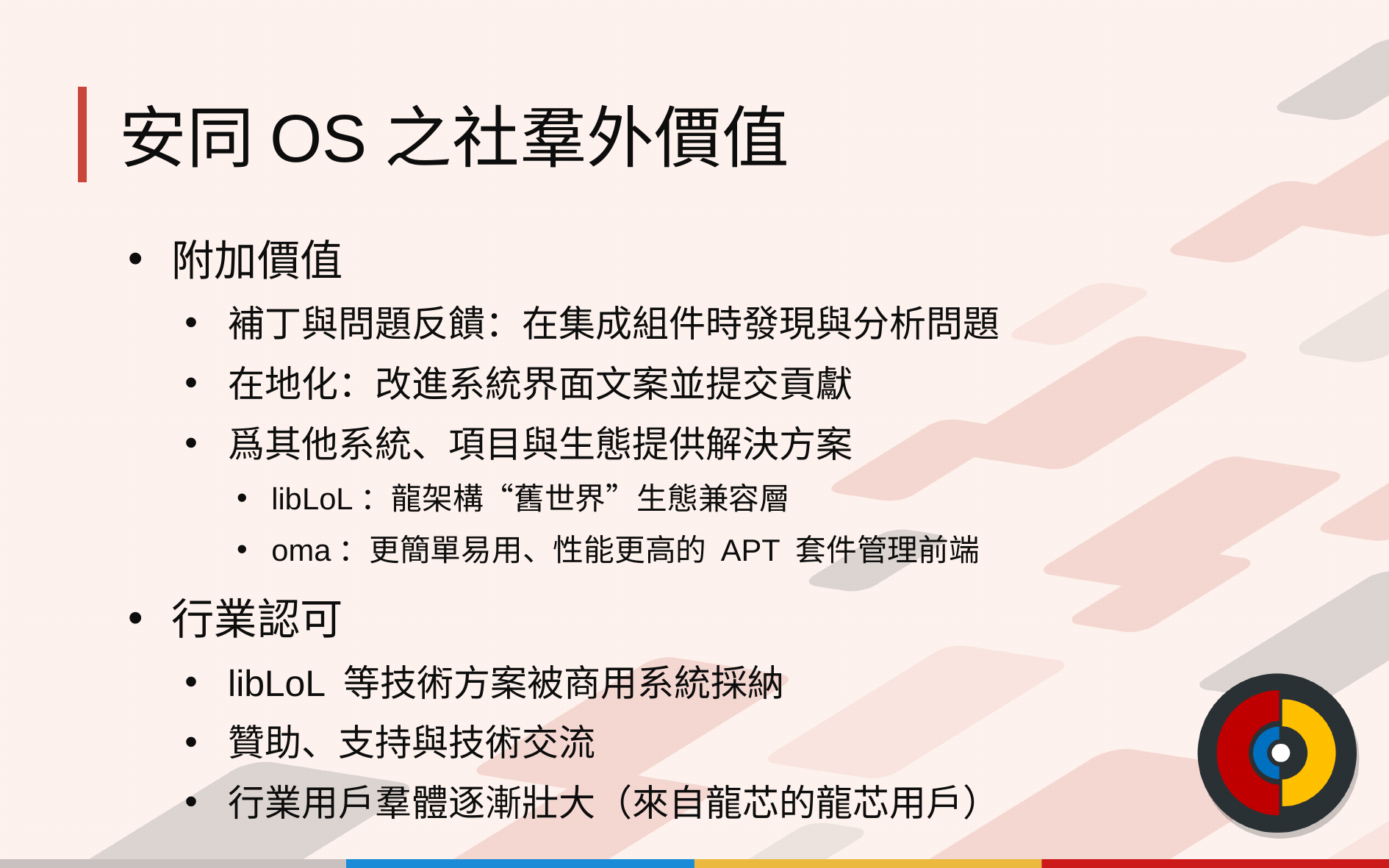

# 安同 OS 之社羣外價值
附加價值
補丁與問題反饋：在集成組件時發現與分析問題
在地化：改進系統界面文案並提交貢獻
爲其他系統、項目與生態提供解決方案
libLoL：龍架構“舊世界”生態兼容層
oma：更簡單易用、性能更高的 APT 套件管理前端
行業認可
libLoL 等技術方案被商用系統採納
贊助、支持與技術交流
行業用戶羣體逐漸壯大（來自龍芯的龍芯用戶）